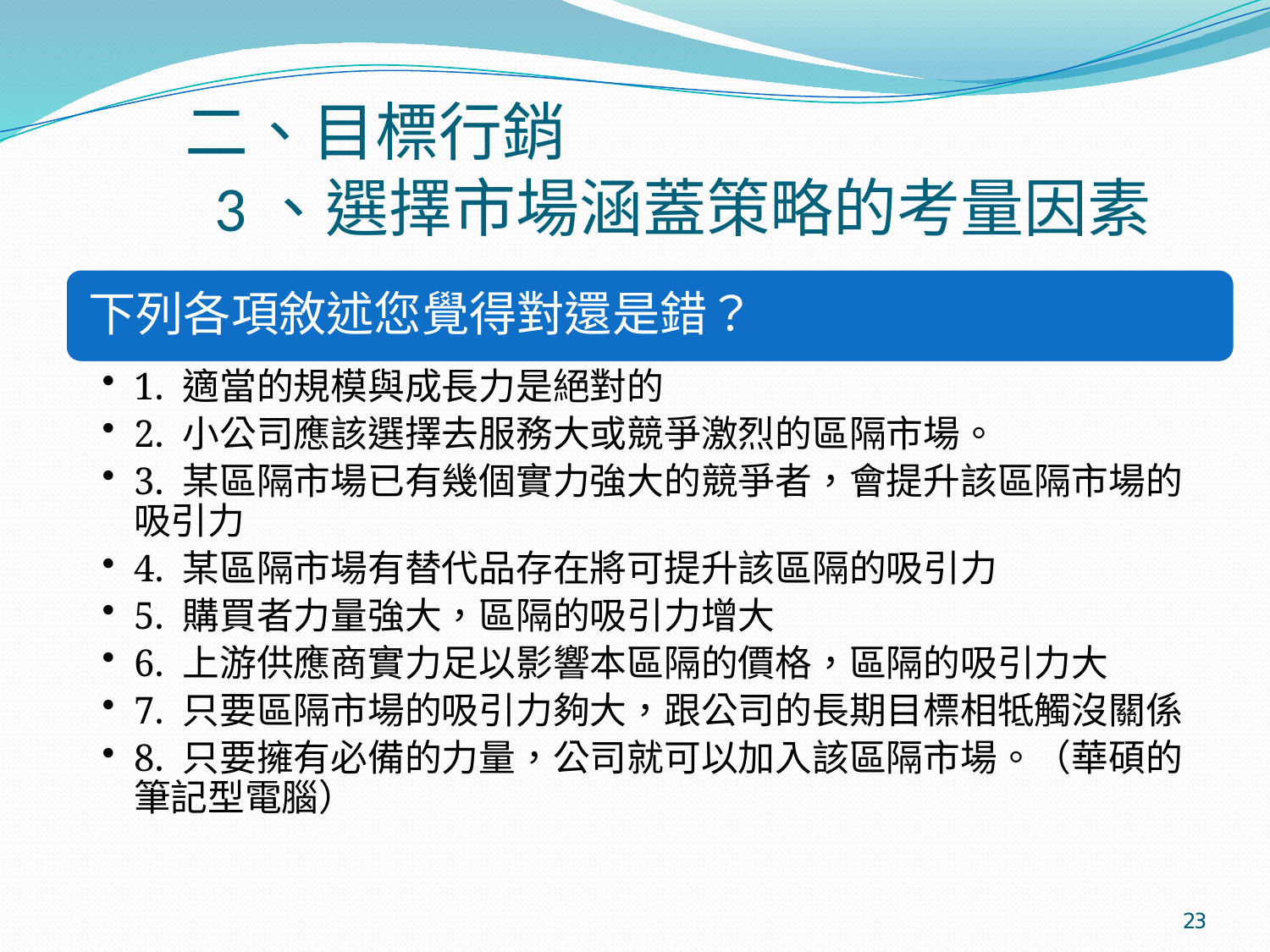

# 二、目標行銷 3、選擇市場涵蓋策略的考量因素
下列各項敘述您覺得對還是錯？
1. 適當的規模與成長力是絕對的
2. 小公司應該選擇去服務大或競爭激烈的區隔市場。
3. 某區隔市場已有幾個實力強大的競爭者，會提升該區隔市場的吸引力
4. 某區隔市場有替代品存在將可提升該區隔的吸引力
5. 購買者力量強大，區隔的吸引力增大
6. 上游供應商實力足以影響本區隔的價格，區隔的吸引力大
7. 只要區隔市場的吸引力夠大，跟公司的長期目標相牴觸沒關係
8. 只要擁有必備的力量，公司就可以加入該區隔市場。（華碩的筆記型電腦）
23